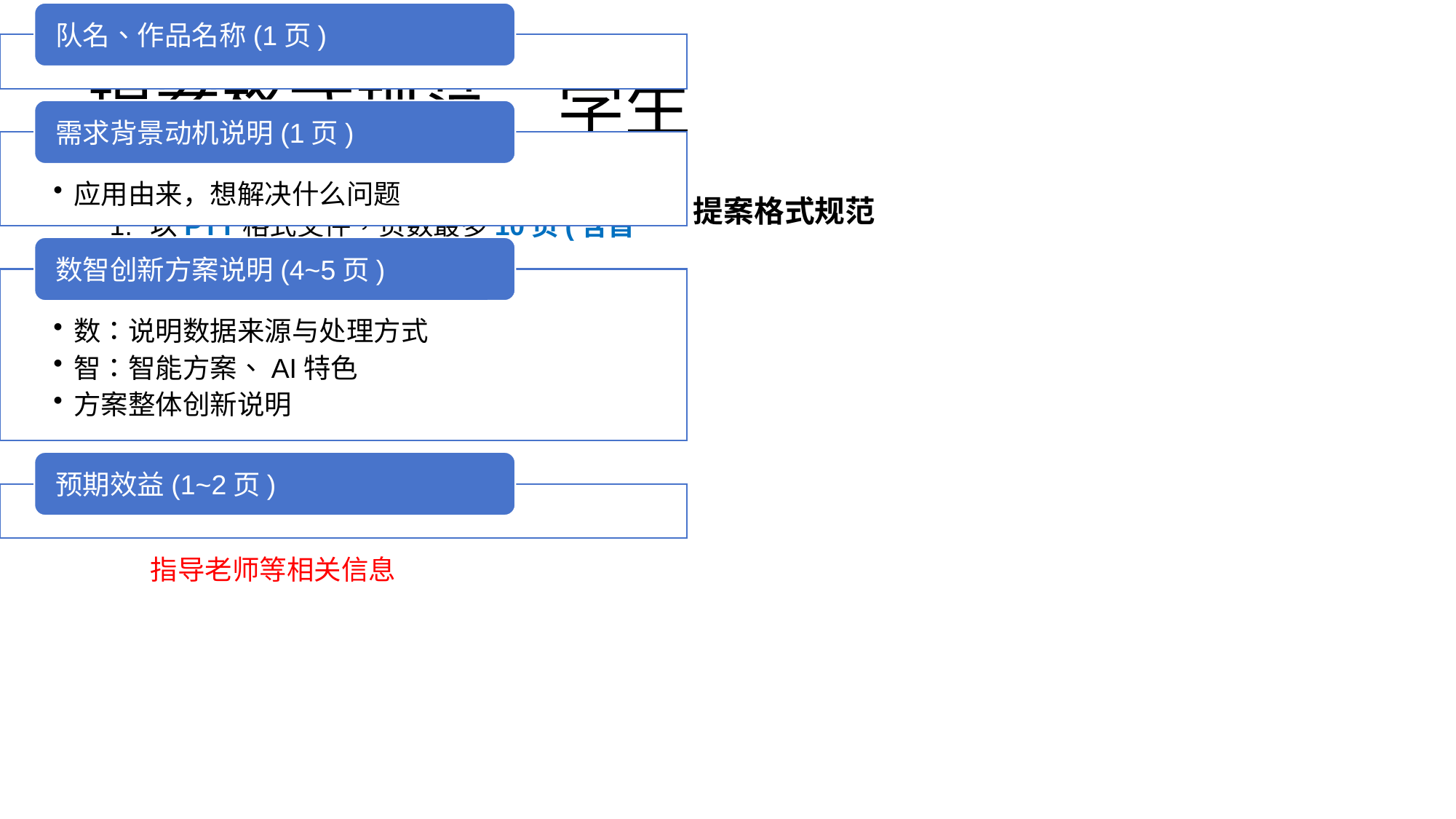

# 提案格式规范_学生
以PTT格式交件，页数最多10页(含首页与结束页)
提案文件必须依据提案格式规范制作不符合格式则直接取消报名资格
内容可添加示意画面，让提案更加生动具体
提案文件内不可出现任何关于学校名称、指导老师等相关信息
提案格式规范

队名、作品名称(1页)
应用由来，想解决什么问题
需求背景动机说明(1页)
数：说明数据来源与处理方式
智：智能方案、AI特色
方案整体创新说明
数智创新方案说明(4~5页)

预期效益(1~2页)